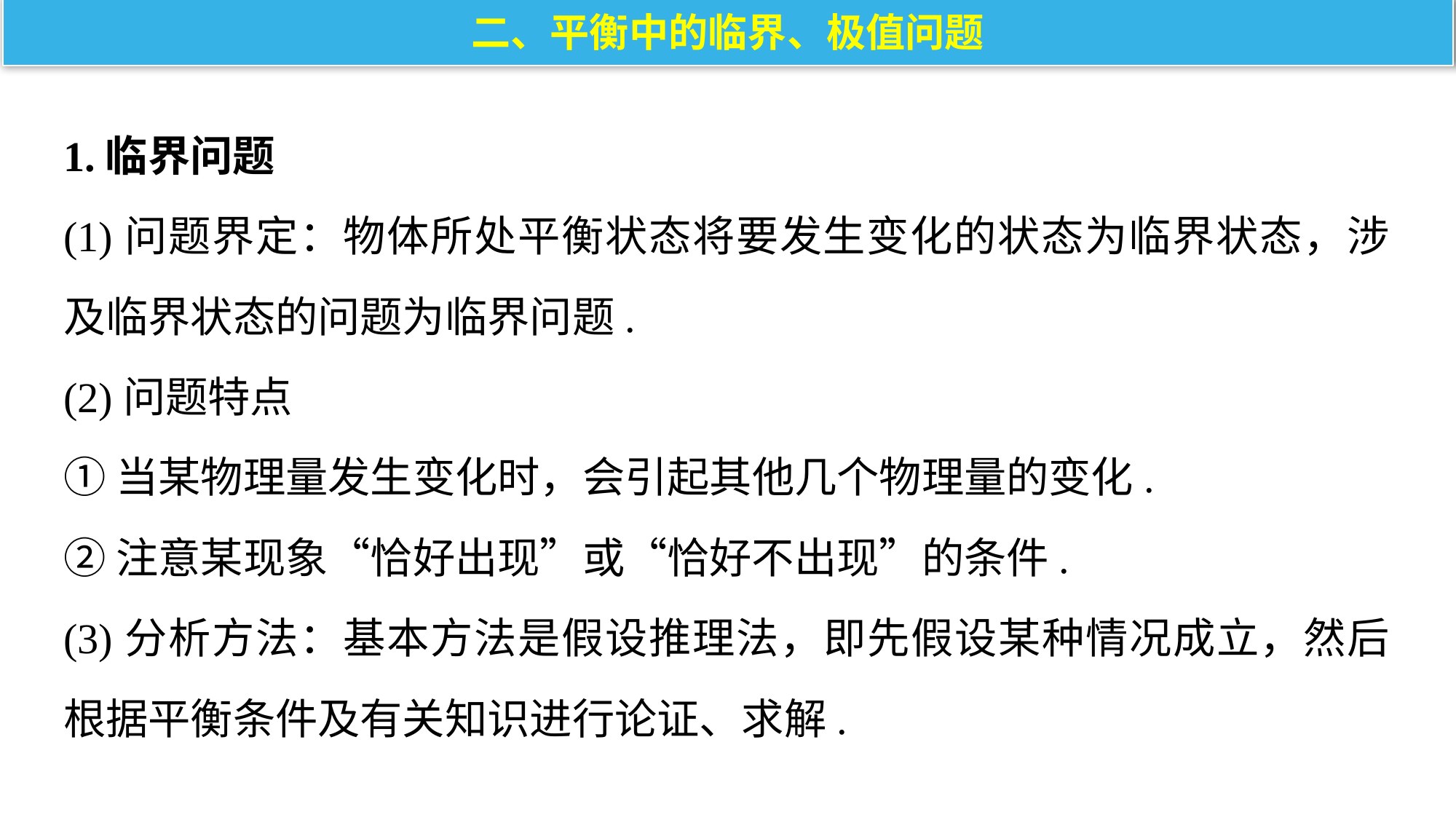

二、平衡中的临界、极值问题
1.临界问题
(1)问题界定：物体所处平衡状态将要发生变化的状态为临界状态，涉及临界状态的问题为临界问题.
(2)问题特点
①当某物理量发生变化时，会引起其他几个物理量的变化.
②注意某现象“恰好出现”或“恰好不出现”的条件.
(3)分析方法：基本方法是假设推理法，即先假设某种情况成立，然后根据平衡条件及有关知识进行论证、求解.